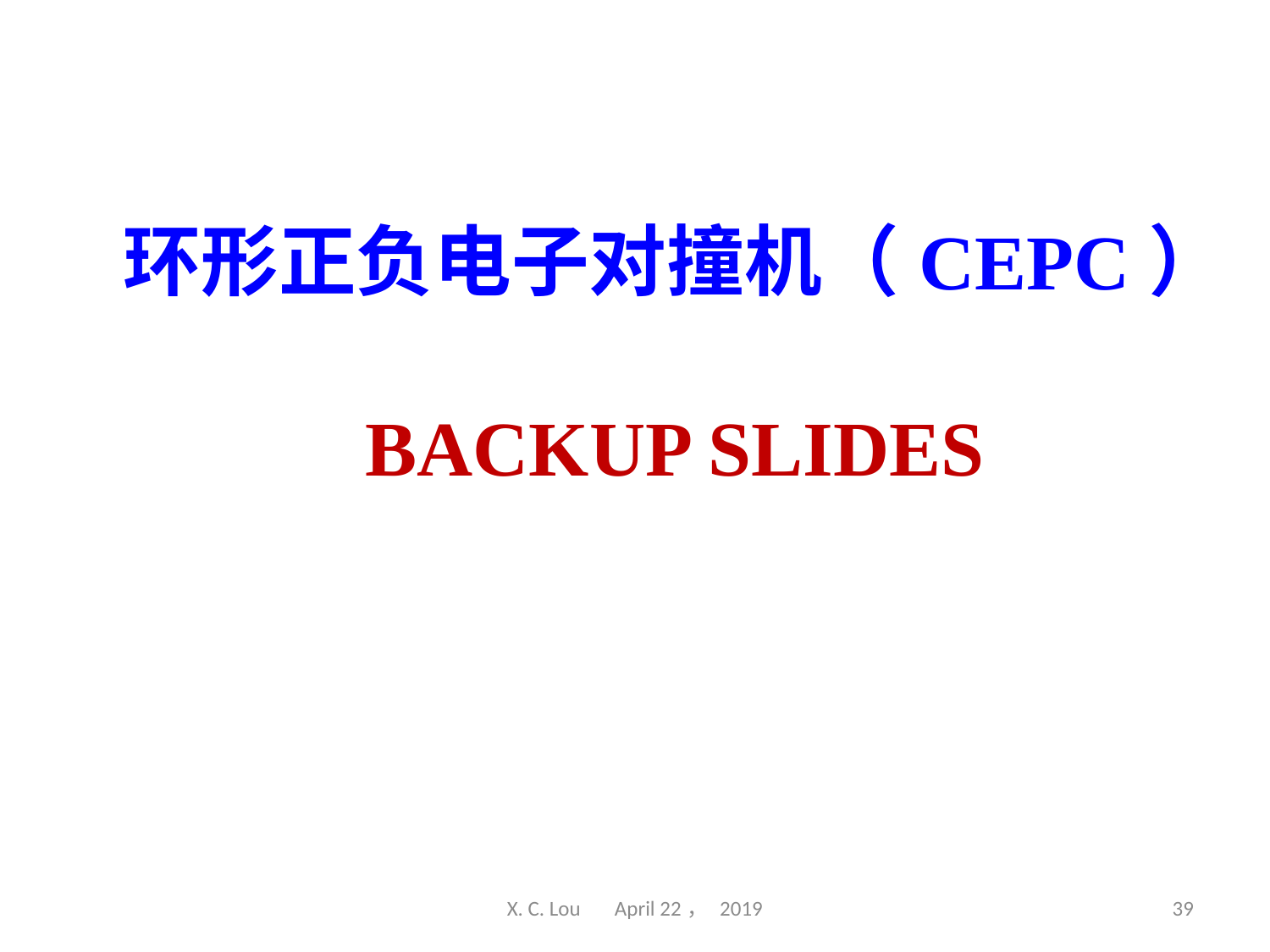

环形正负电子对撞机（CEPC）

BACKUP SLIDES
X. C. Lou       April 22， 2019
39